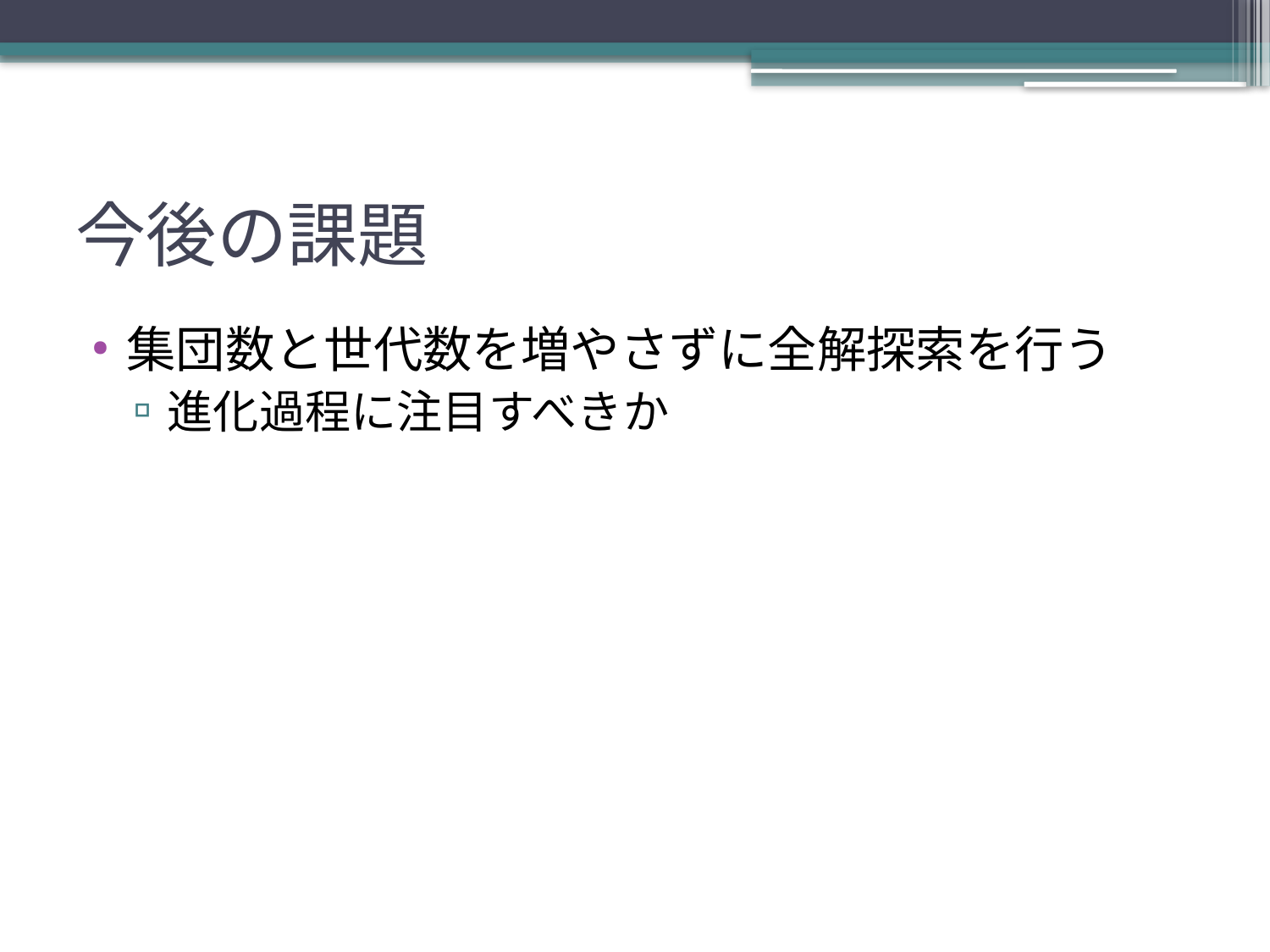

# 今後の課題
集団数と世代数を増やさずに全解探索を行う
進化過程に注目すべきか